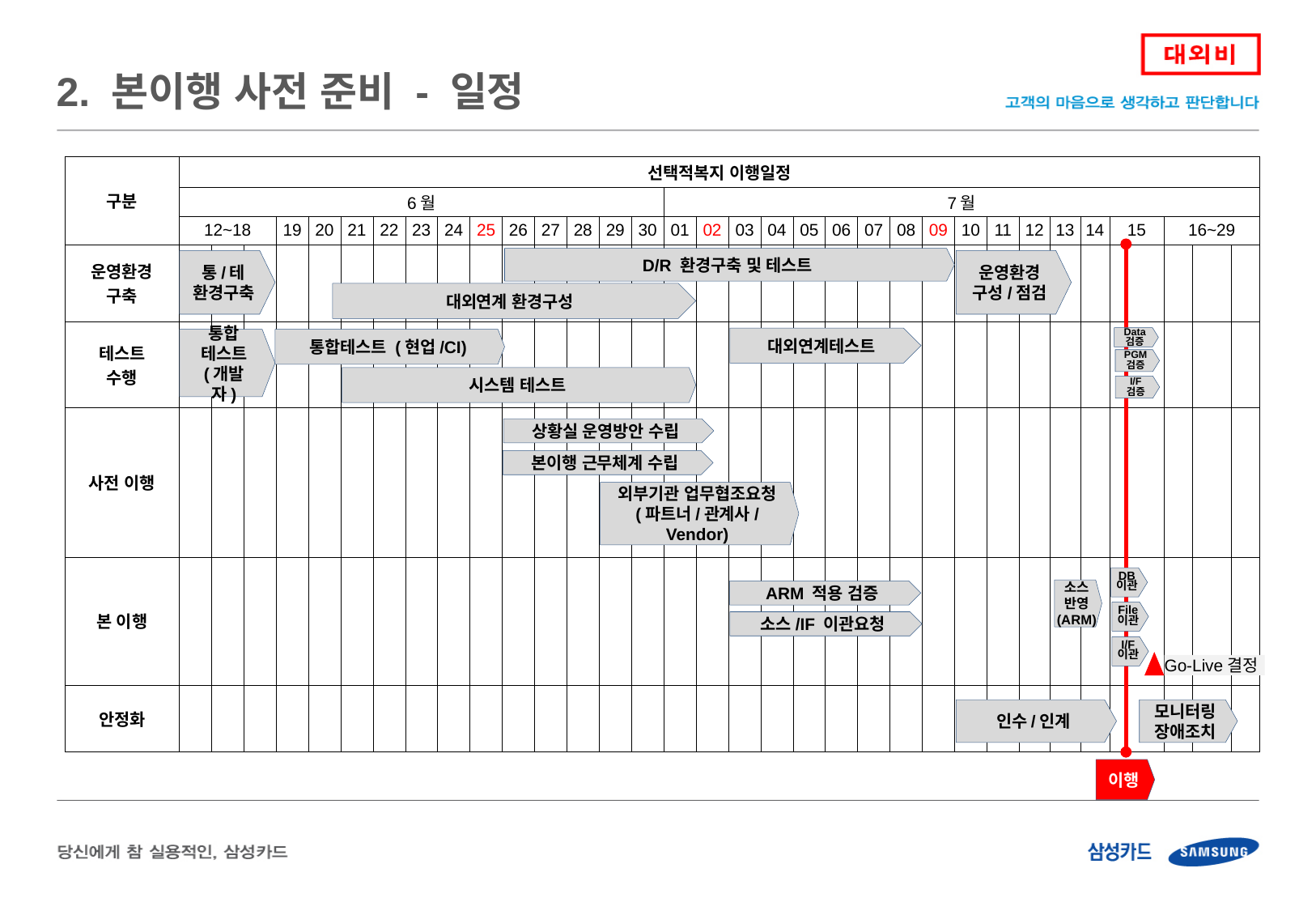

2. 본이행 사전 준비 - 일정
| 구분 | 선택적복지 이행일정 |  |  |  |  |  |  |  |  |  |  |  |  |  |  |  |  |  |  |  |  |  |  |  |  |  |  |  |  |  |  |  |  |
| --- | --- | --- | --- | --- | --- | --- | --- | --- | --- | --- | --- | --- | --- | --- | --- | --- | --- | --- | --- | --- | --- | --- | --- | --- | --- | --- | --- | --- | --- | --- | --- | --- | --- |
|  | 6월 |  |  |  |  |  |  |  |  |  |  |  |  |  |  | 7월 |  |  |  |  |  |  |  |  |  |  |  |  |  |  |  |  |  |
|  | 12~18 |  |  | 19 | 20 | 21 | 22 | 23 | 24 | 25 | 26 | 27 | 28 | 29 | 30 | 01 | 02 | 03 | 04 | 05 | 06 | 07 | 08 | 09 | 10 | 11 | 12 | 13 | 14 | 15 | 16~29 |  |  |
| 운영환경 구축 |  |  |  |  |  |  |  |  |  |  |  |  |  |  |  |  |  |  |  |  |  |  |  |  |  |  |  |  |  |  |  |  |  |
| 테스트 수행 |  |  |  |  |  |  |  |  |  |  |  |  |  |  |  |  |  |  |  |  |  |  |  |  |  |  |  |  |  |  |  |  |  |
| 사전 이행 |  |  |  |  |  |  |  |  |  |  |  |  |  |  |  |  |  |  |  |  |  |  |  |  |  |  |  |  |  |  |  |  |  |
| 본 이행 |  |  |  |  |  |  |  |  |  |  |  |  |  |  |  |  |  |  |  |  |  |  |  |  |  |  |  |  |  |  |  |  |  |
| 안정화 |  |  |  |  |  |  |  |  |  |  |  |  |  |  |  |  |  |  |  |  |  |  |  |  |  |  |  |  |  |  |  |  |  |
D/R 환경구축 및 테스트
운영환경
구성/점검
통/테
환경구축
대외연계 환경구성
Data
검증
대외연계테스트
통합테스트 (현업/CI)
통합
테스트
(개발자)
PGM
검증
시스템 테스트
I/F
검증
상황실 운영방안 수립
본이행 근무체계 수립
외부기관 업무협조요청
(파트너/관계사/Vendor)
DB
이관
소스
반영
(ARM)
ARM 적용 검증
File
이관
소스/IF 이관요청
I/F
이관

Go-Live결정
인수/인계
모니터링
장애조치
이행